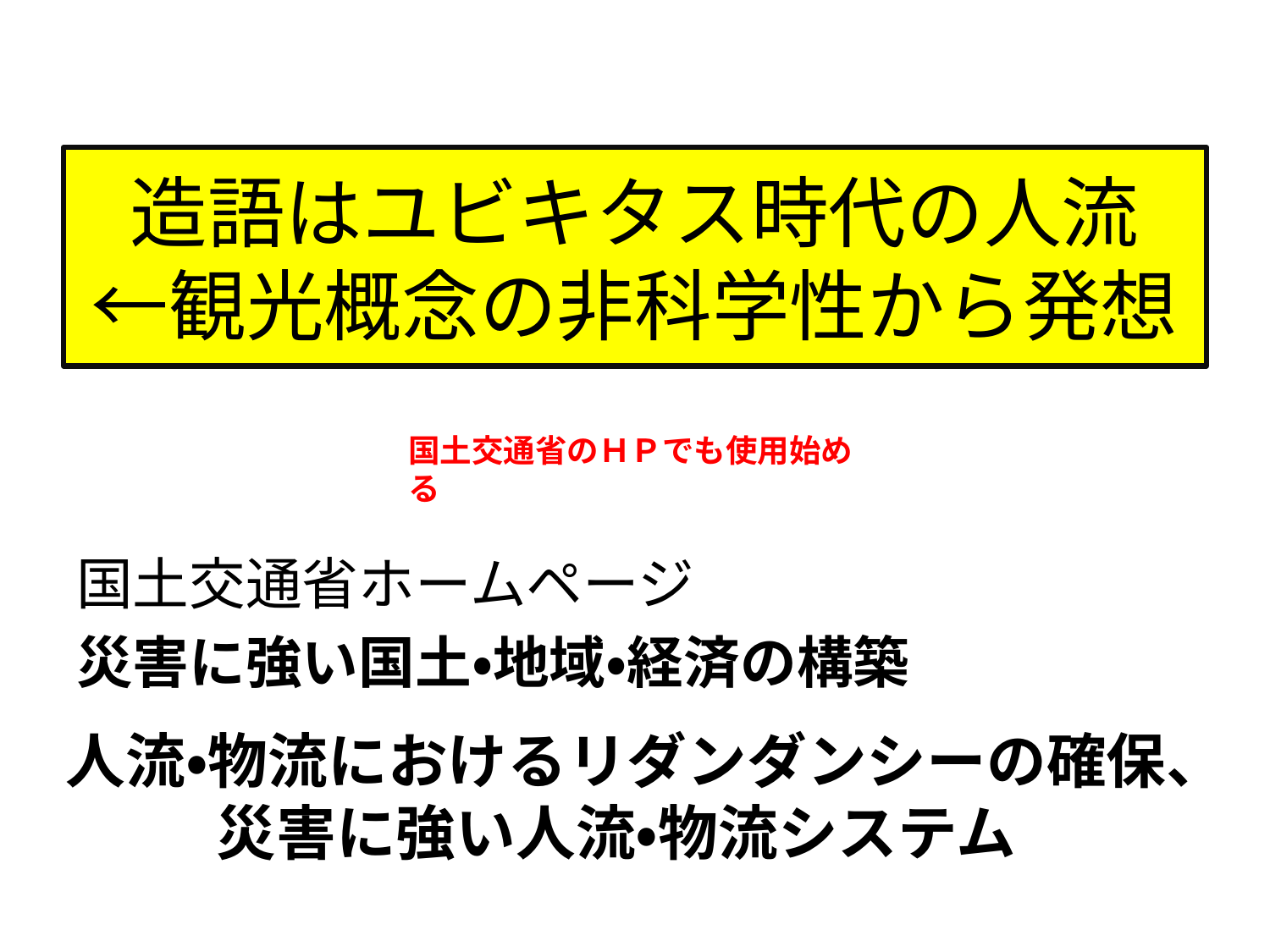

# 造語はユビキタス時代の人流 ←観光概念の非科学性から発想
国土交通省のＨＰでも使用始める
国土交通省ホームページ
災害に強い国土・地域・経済の構築
人流・物流におけるリダンダンシーの確保、災害に強い人流・物流システム